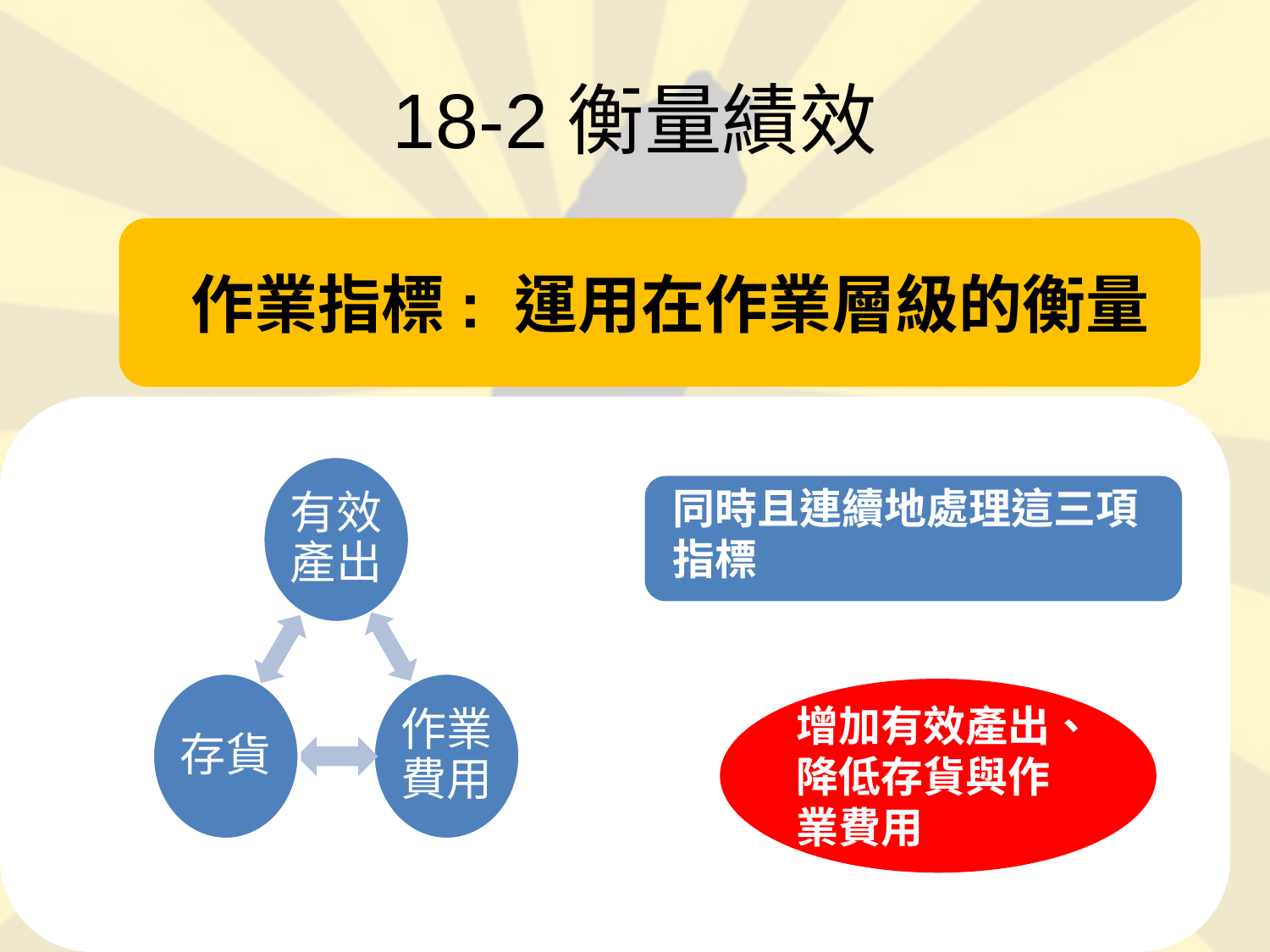

# 18-2衡量績效

作業指標: 運用在作業層級的衡量

有效產出
系統透過銷售產生現金的速度
存貨
系統投資於採購以供未來銷售的金錢
作業費用
系統用於使存貨轉為產出的金錢
有效產出

作業費用

存貨

同時且連續地處理這三項指標

增加有效產出、降低存貨與作業費用